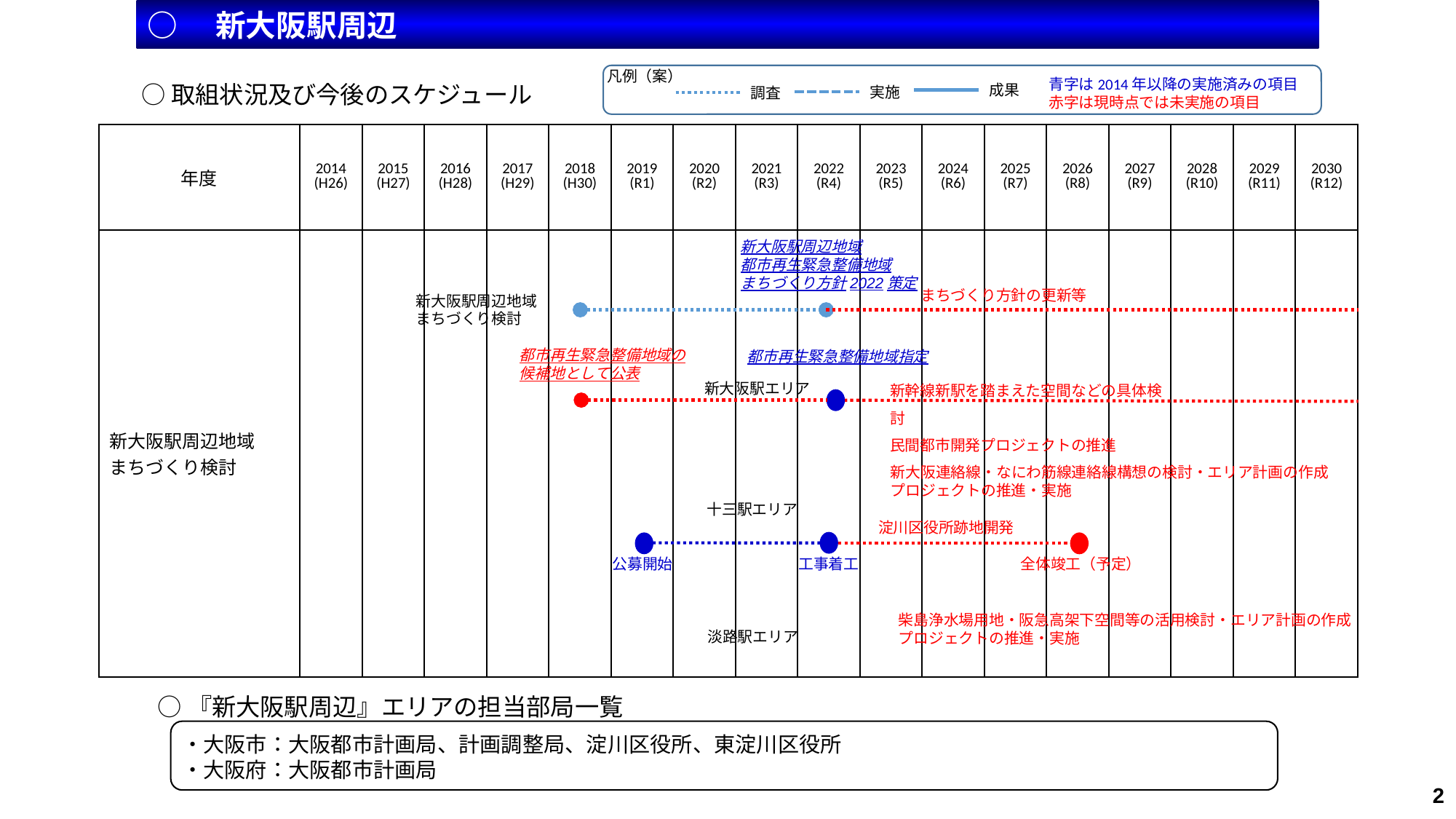

○　新大阪駅周辺
凡例（案）

青字は2014年以降の実施済みの項目
赤字は現時点では未実施の項目
○取組状況及び今後のスケジュール
成果
実施
調査
| 年度 | 2014 (H26) | 2015 (H27) | 2016 (H28) | 2017 (H29) | 2018 (H30) | 2019 (R1) | 2020 (R2) | 2021 (R3) | 2022 (R4) | 2023 (R5) | 2024 (R6) | 2025 (R7) | 2026 (R8) | 2027 (R9) | 2028 (R10) | 2029 (R11) | 2030 (R12) |
| --- | --- | --- | --- | --- | --- | --- | --- | --- | --- | --- | --- | --- | --- | --- | --- | --- | --- |
| 新大阪駅周辺地域 まちづくり検討 |  |  |  |  |  |  |  |  |  |  |  |  |  |  |  |  |  |
|  |  |  |  |  |  |  |  |  |  |  |  |  |  |  |  |  |  |
|  |  |  |  |  |  |  |  |  |  |  |  |  |  |  |  |  |  |
新大阪駅周辺地域
都市再生緊急整備地域
まちづくり方針2022策定
まちづくり方針の更新等
新大阪駅周辺地域
まちづくり検討
都市再生緊急整備地域の
候補地として公表
都市再生緊急整備地域指定
新幹線新駅を踏まえた空間などの具体検討
民間都市開発プロジェクトの推進
新大阪駅エリア

新大阪連絡線・なにわ筋線連絡線構想の検討・エリア計画の作成
プロジェクトの推進・実施
十三駅エリア
淀川区役所跡地開発

公募開始
工事着工
全体竣工（予定）
柴島浄水場用地・阪急高架下空間等の活用検討・エリア計画の作成
プロジェクトの推進・実施
淡路駅エリア
○『新大阪駅周辺』エリアの担当部局一覧

・大阪市：大阪都市計画局、計画調整局、淀川区役所、東淀川区役所
・大阪府：大阪都市計画局
2